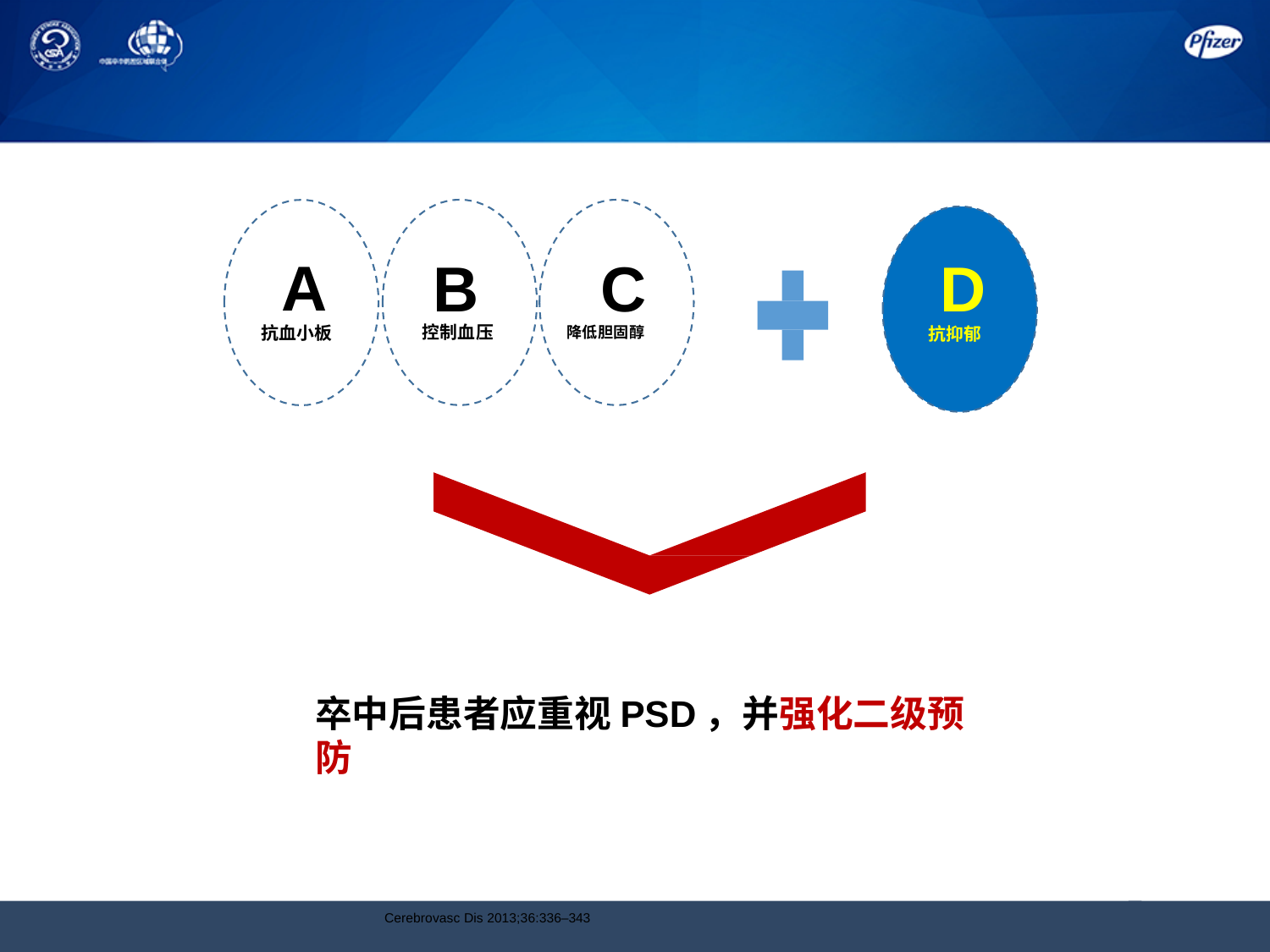

A
抗血小板
B	C
控制血压	降低胆固醇
D
抗抑郁

卒中后患者应重视PSD，并强化二级预防

Cerebrovasc Dis 2013;36:336–343